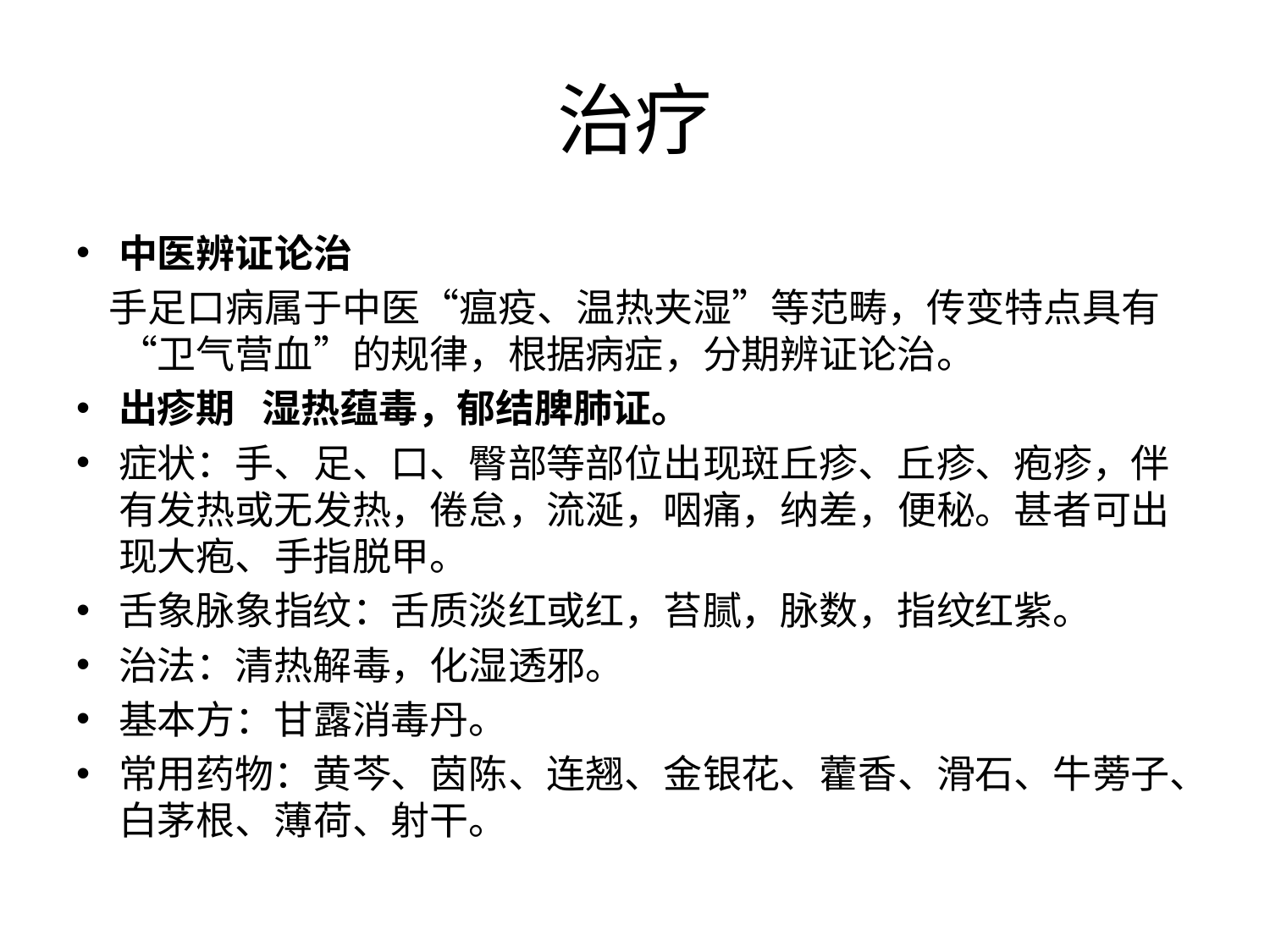

# 治疗
中医辨证论治
   手足口病属于中医“瘟疫、温热夹湿”等范畴，传变特点具有“卫气营血”的规律，根据病症，分期辨证论治。
出疹期   湿热蕴毒，郁结脾肺证。
症状：手、足、口、臀部等部位出现斑丘疹、丘疹、疱疹，伴有发热或无发热，倦怠，流涎，咽痛，纳差，便秘。甚者可出现大疱、手指脱甲。
舌象脉象指纹：舌质淡红或红，苔腻，脉数，指纹红紫。
治法：清热解毒，化湿透邪。
基本方：甘露消毒丹。
常用药物：黄芩、茵陈、连翘、金银花、藿香、滑石、牛蒡子、白茅根、薄荷、射干。